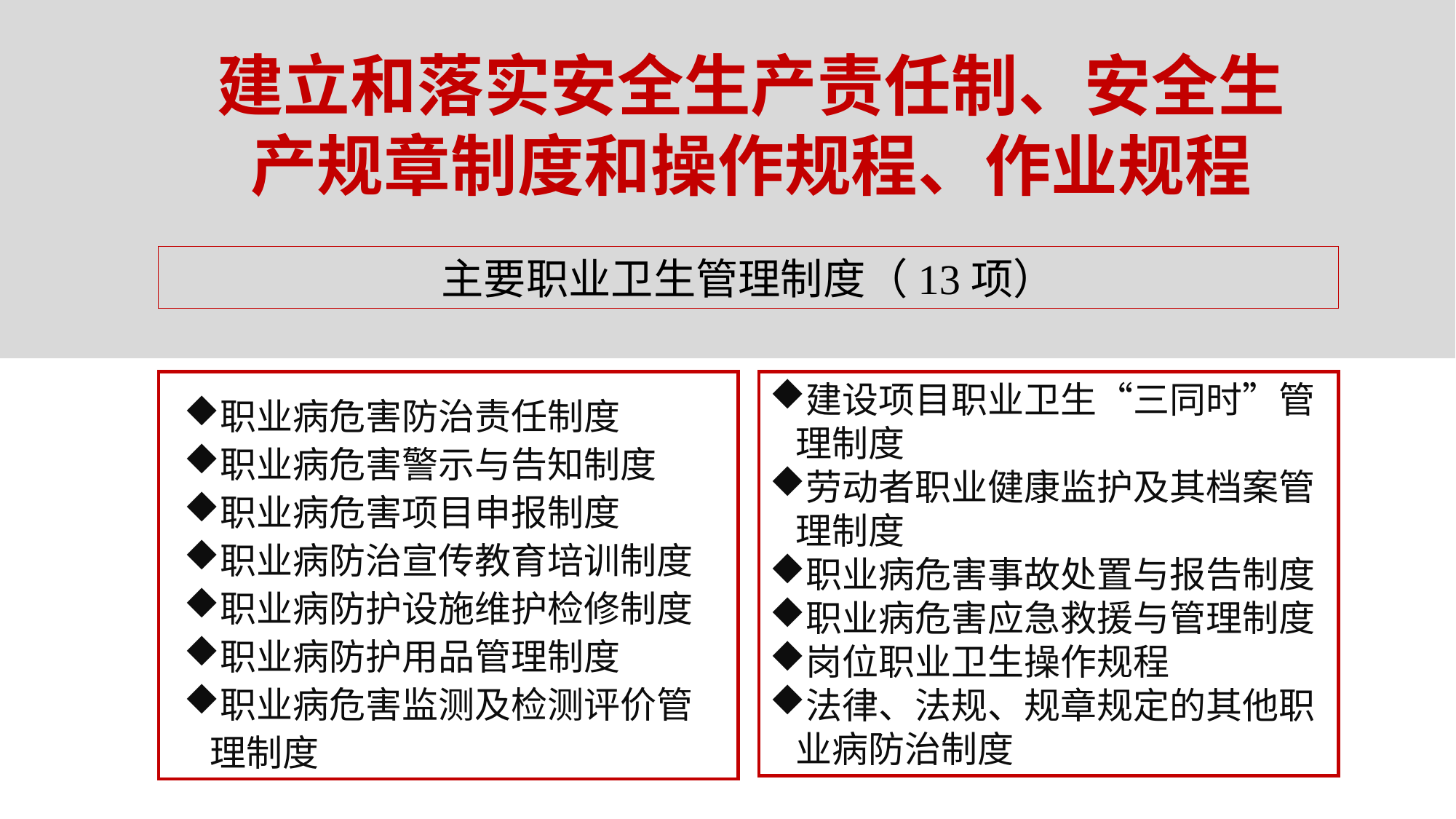

建立和落实安全生产责任制、安全生产规章制度和操作规程、作业规程
主要职业卫生管理制度（13项）

建设项目职业卫生“三同时”管理制度
劳动者职业健康监护及其档案管理制度
职业病危害事故处置与报告制度
职业病危害应急救援与管理制度
岗位职业卫生操作规程
法律、法规、规章规定的其他职业病防治制度
职业病危害防治责任制度
职业病危害警示与告知制度
职业病危害项目申报制度
职业病防治宣传教育培训制度
职业病防护设施维护检修制度
职业病防护用品管理制度
职业病危害监测及检测评价管理制度
38